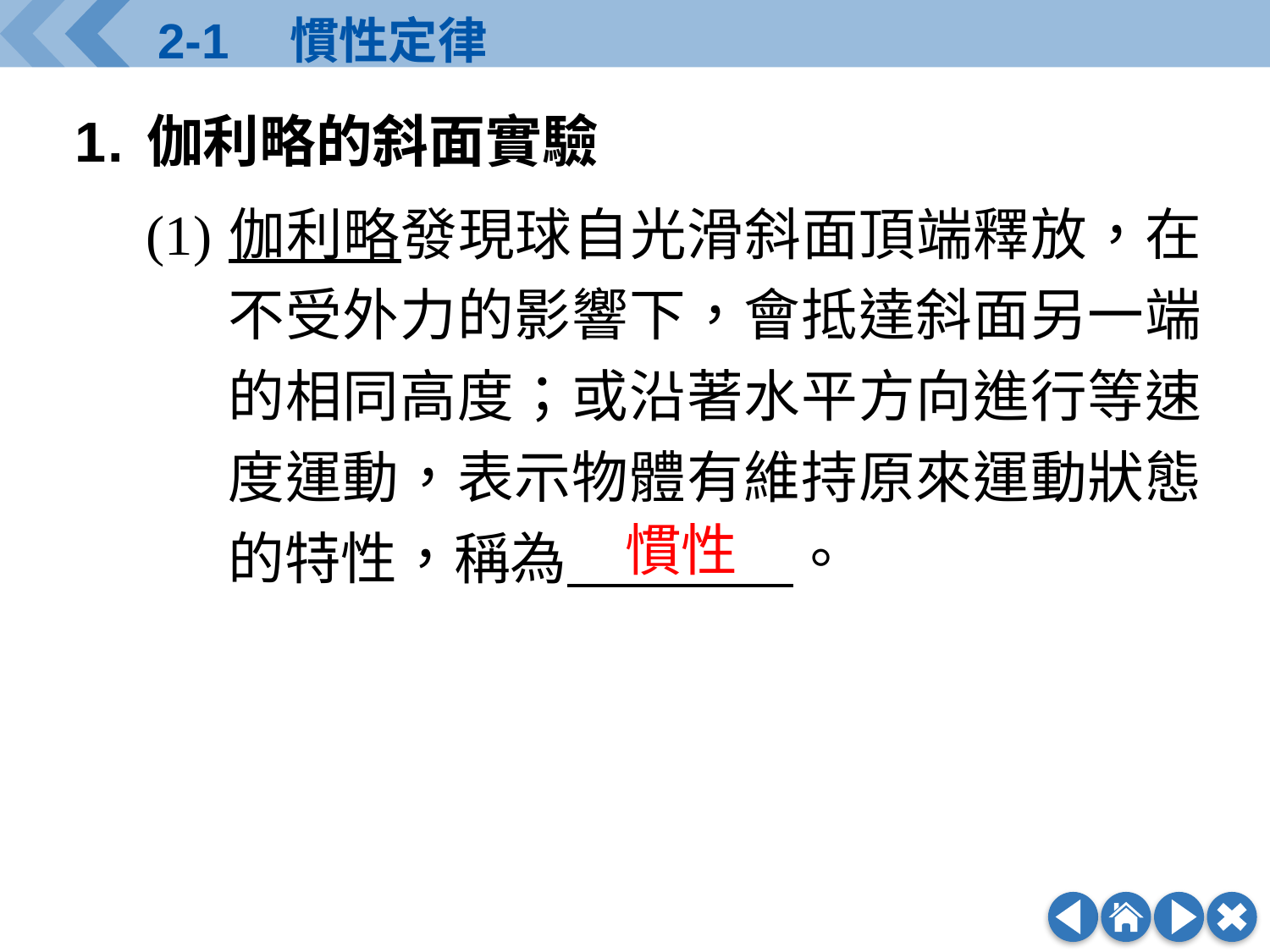

伽利略的斜面實驗
(1)	伽利略發現球自光滑斜面頂端釋放，在不受外力的影響下，會抵達斜面另一端的相同高度；或沿著水平方向進行等速度運動，表示物體有維持原來運動狀態的特性，稱為　　　　。
慣性